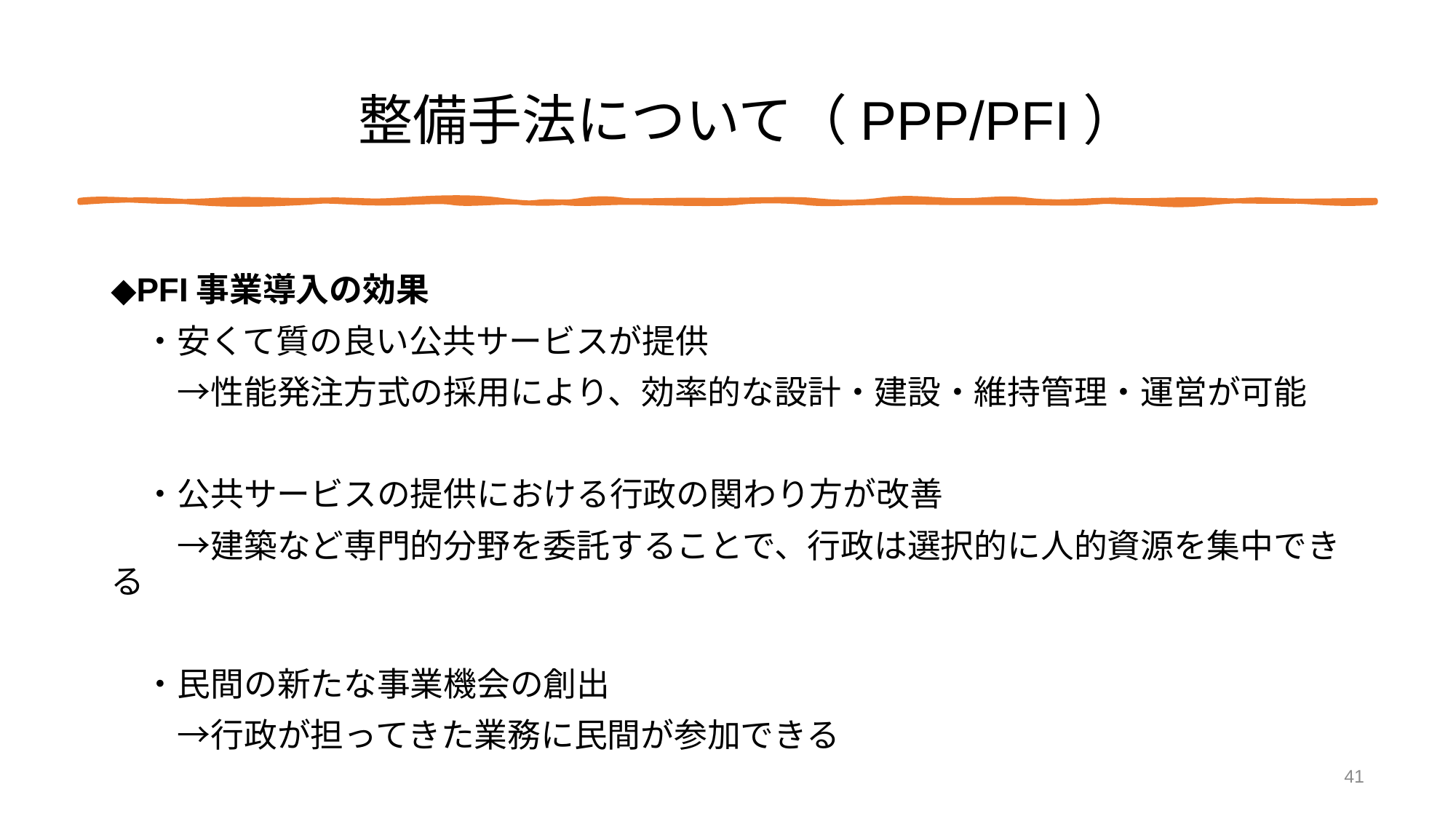

# 整備手法について（PPP/PFI）

◆PFI事業導入の効果
　・安くて質の良い公共サービスが提供
　　→性能発注方式の採用により、効率的な設計・建設・維持管理・運営が可能

　・公共サービスの提供における行政の関わり方が改善
　　→建築など専門的分野を委託することで、行政は選択的に人的資源を集中できる

　・民間の新たな事業機会の創出
　　→行政が担ってきた業務に民間が参加できる

41